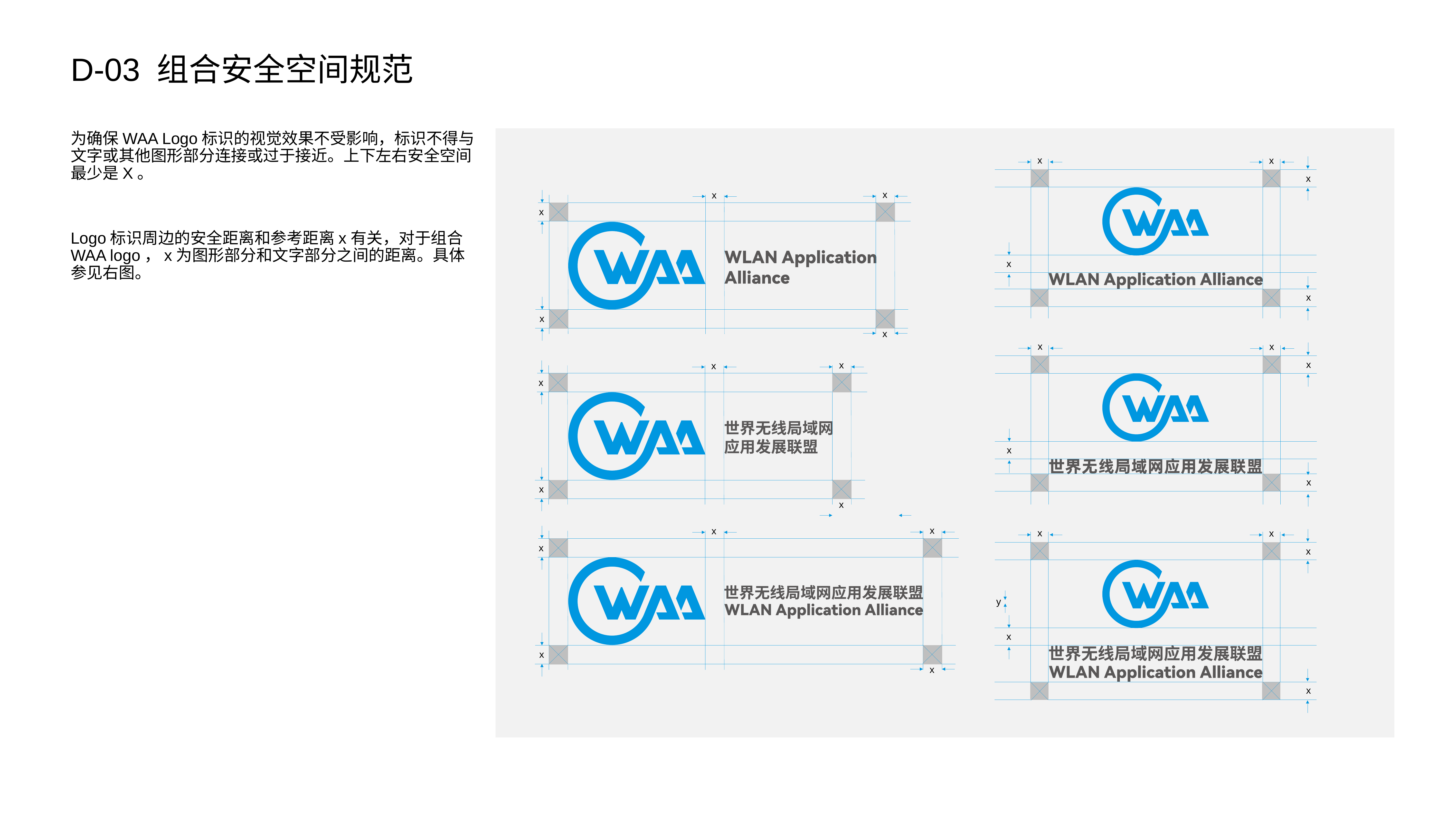

# D-03 组合安全空间规范
为确保WAA Logo标识的视觉效果不受影响，标识不得与文字或其他图形部分连接或过于接近。上下左右安全空间最少是X。

Logo标识周边的安全距离和参考距离x有关，对于组合WAA logo，x为图形部分和文字部分之间的距离。具体参见右图。
x
x

x
x
x

x

x

x

x
x
x
x

x
x
x

x

x

x

x
x
x
x
x
x

x

x

y

x

x
x

x
19